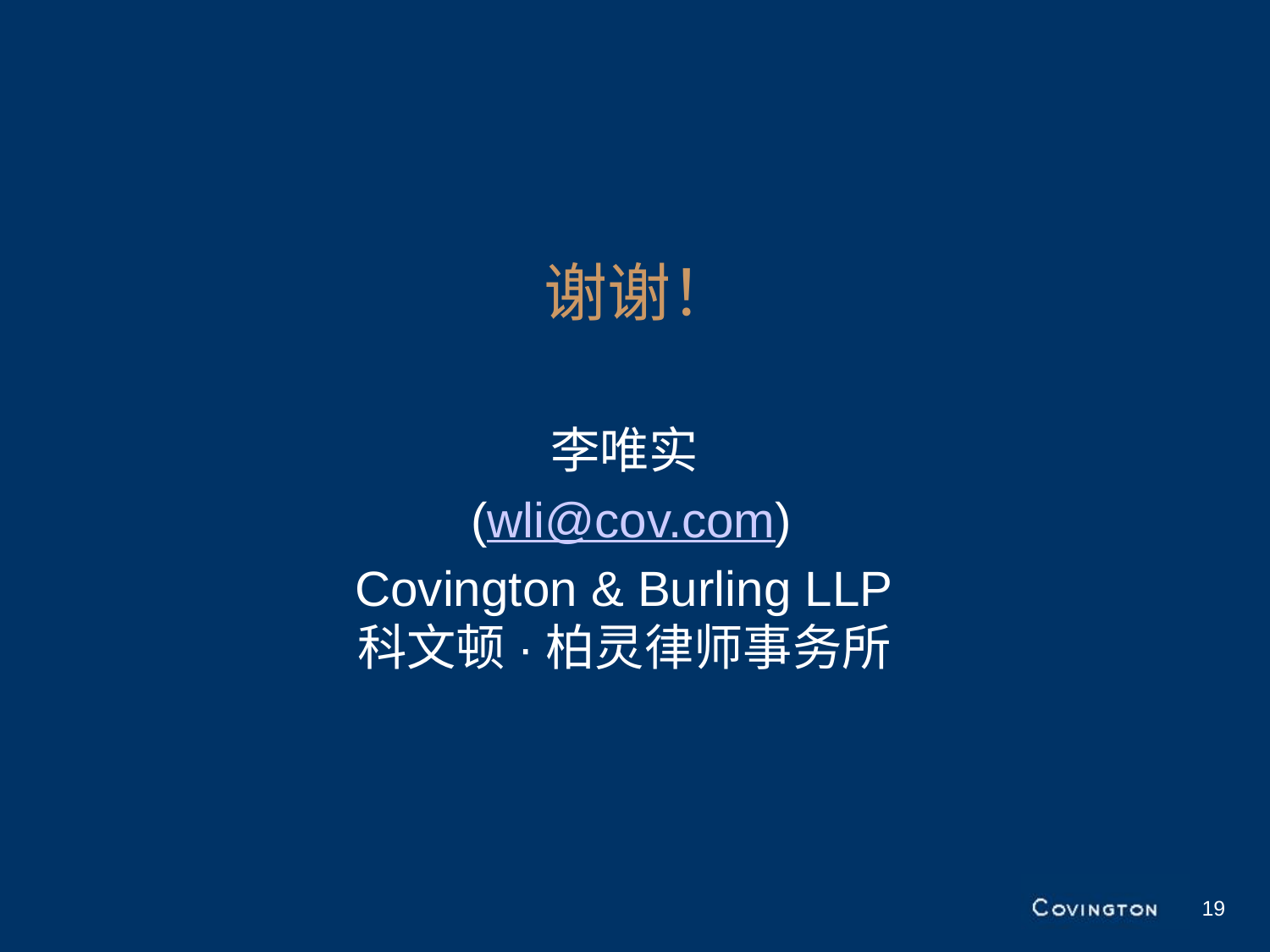

# 谢谢！
李唯实
 (wli@cov.com)
Covington & Burling LLP
科文顿·柏灵律师事务所
19